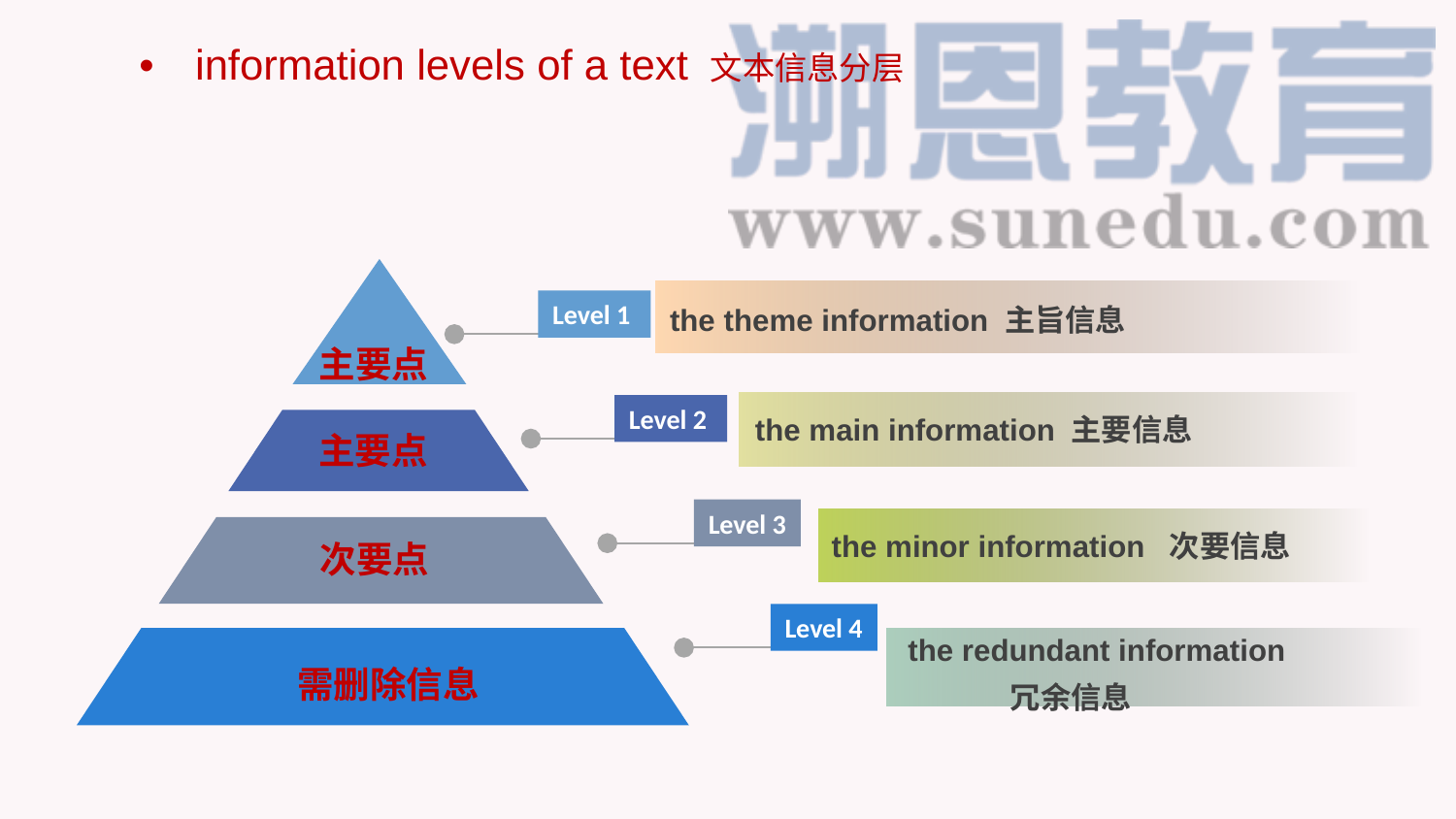

information levels of a text 文本信息分层

the theme information 主旨信息
Level 1
Level 2
Level 3
Level 4
主要点
the main information 主要信息

主要点

the minor information  次要信息
次要点
the redundant information
              冗余信息

需删除信息